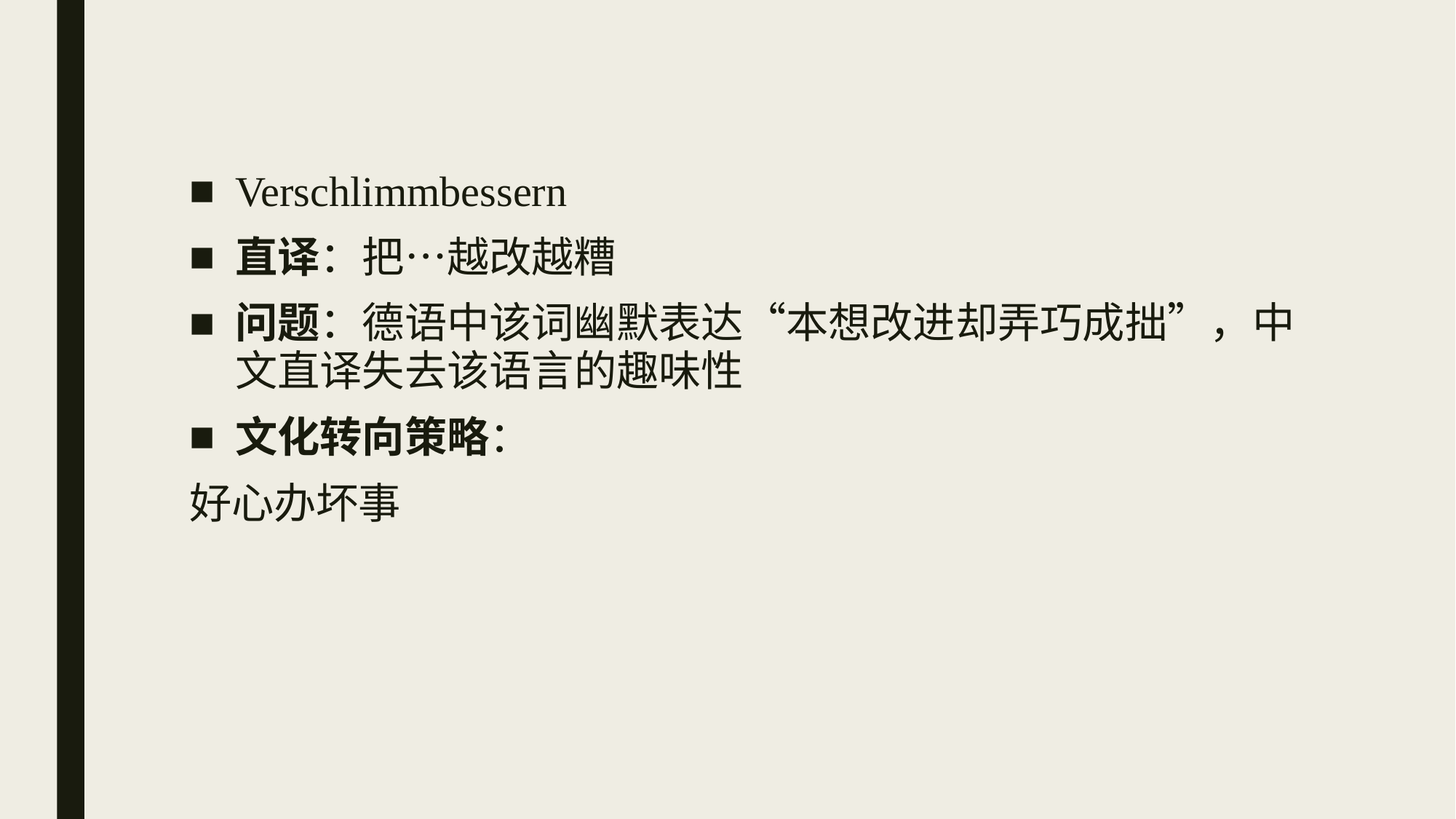

Verschlimmbessern
直译：把…越改越糟
问题：德语中该词幽默表达“本想改进却弄巧成拙”，中文直译失去该语言的趣味性
文化转向策略：
好心办坏事